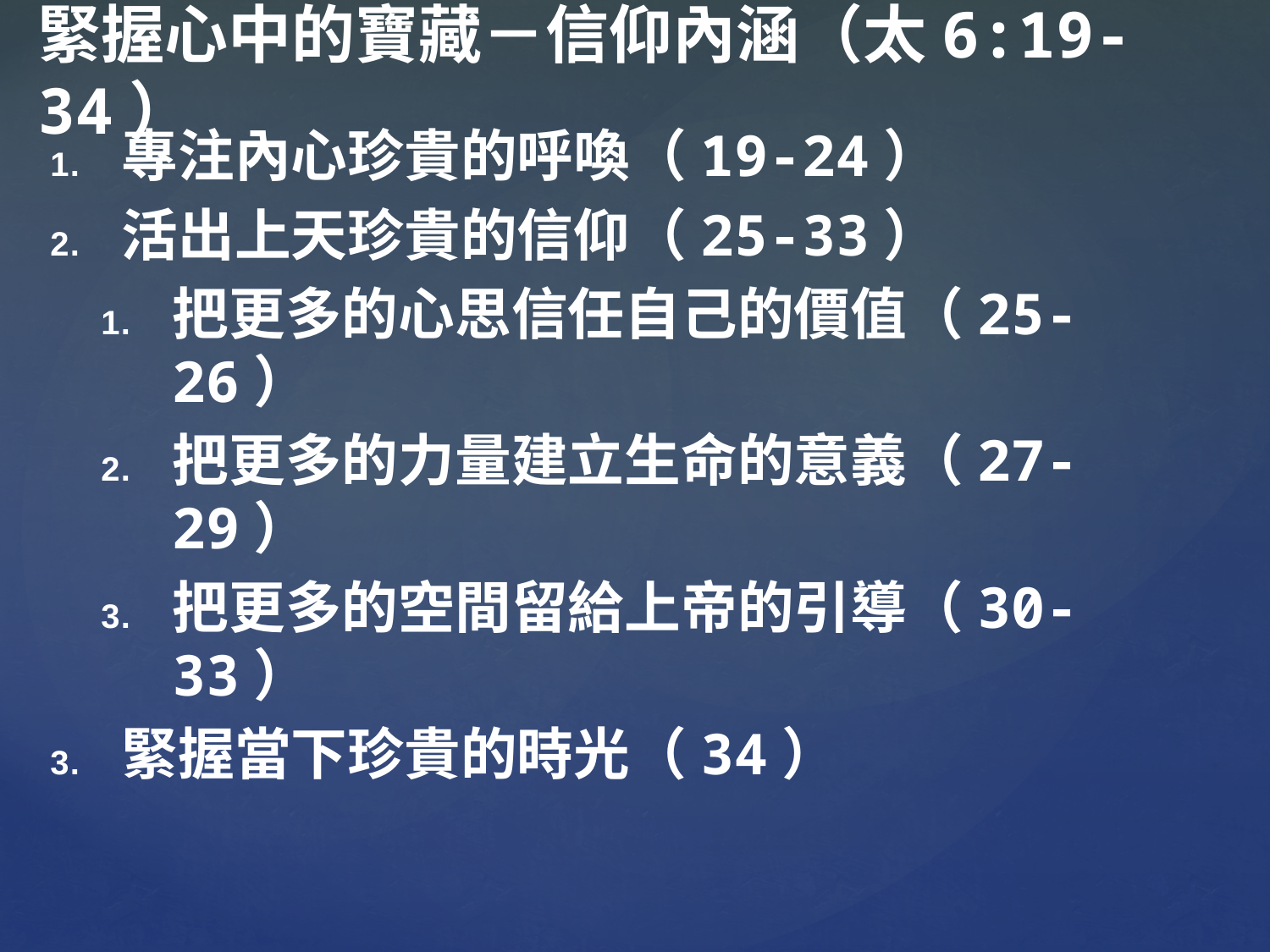

# 緊握心中的寶藏－信仰內涵（太6:19-34）
專注內心珍貴的呼喚（19-24）
活出上天珍貴的信仰（25-33）
把更多的心思信任自己的價值（25-26）
把更多的力量建立生命的意義（27-29）
把更多的空間留給上帝的引導（30-33）
緊握當下珍貴的時光（34）